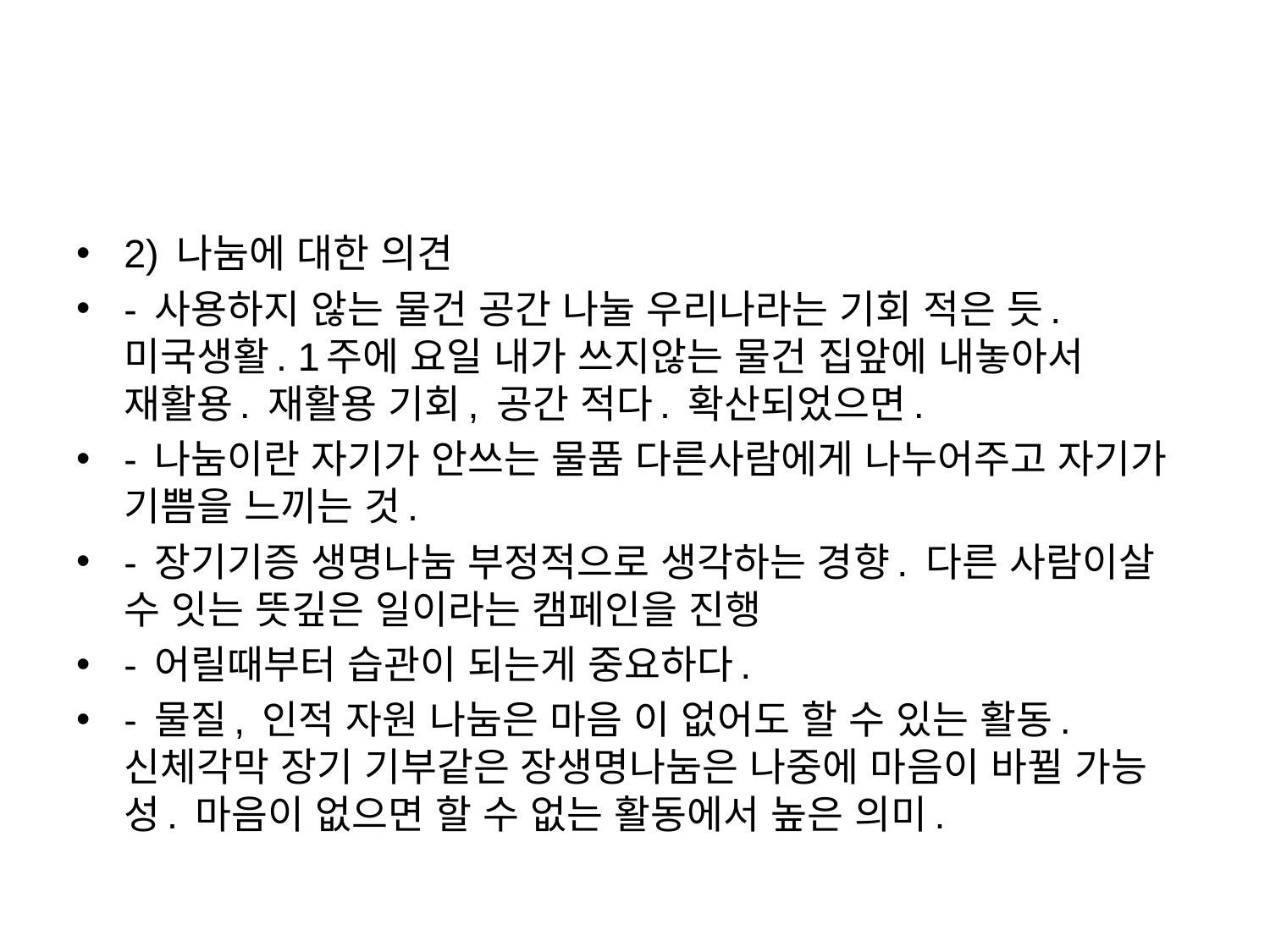

#
2) 나눔에 대한 의견
- 사용하지 않는 물건 공간 나눌 우리나라는 기회 적은 듯. 미국생활. 1주에 요일 내가 쓰지않는 물건 집앞에 내놓아서 재활용. 재활용 기회, 공간 적다. 확산되었으면.
- 나눔이란 자기가 안쓰는 물품 다른사람에게 나누어주고 자기가 기쁨을 느끼는 것.
- 장기기증 생명나눔 부정적으로 생각하는 경향. 다른 사람이살 수 잇는 뜻깊은 일이라는 캠페인을 진행
- 어릴때부터 습관이 되는게 중요하다.
- 물질, 인적 자원 나눔은 마음 이 없어도 할 수 있는 활동. 신체각막 장기 기부같은 장생명나눔은 나중에 마음이 바뀔 가능성. 마음이 없으면 할 수 없는 활동에서 높은 의미.